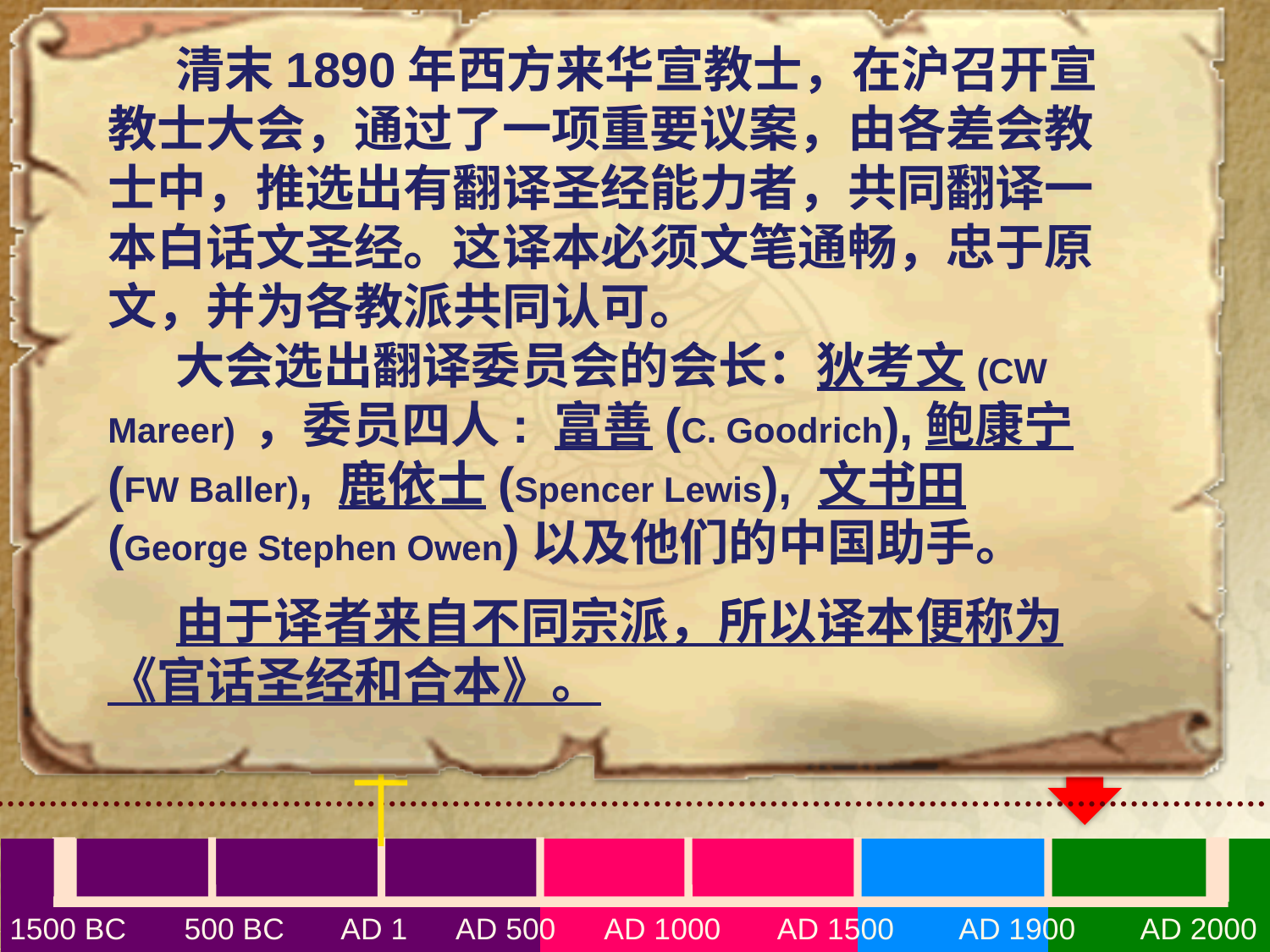

清末1890年西方来华宣教士，在沪召开宣教士大会，通过了一项重要议案，由各差会教士中，推选出有翻译圣经能力者，共同翻译一本白话文圣经。这译本必须文笔通畅，忠于原文，并为各教派共同认可。
     大会选出翻译委员会的会长：狄考文(CW Mareer) ，委员四人: 富善(C. Goodrich),鲍康宁(FW Baller), 鹿依士(Spencer Lewis), 文书田(George Stephen Owen)以及他们的中国助手。

     由于译者来自不同宗派，所以译本便称为《官话圣经和合本》。

1500 BC       500 BC       AD 1      AD 500      AD 1000       AD 1500        AD 1900        AD 2000
1500 BC          500 BC         AD1         AD 500         AD 1000          AD 1500          AD 1900      AD 2000
1500 BC          500 BC         AD1         AD 500         AD 1000         AD 1500          AD 1900       AD 2000